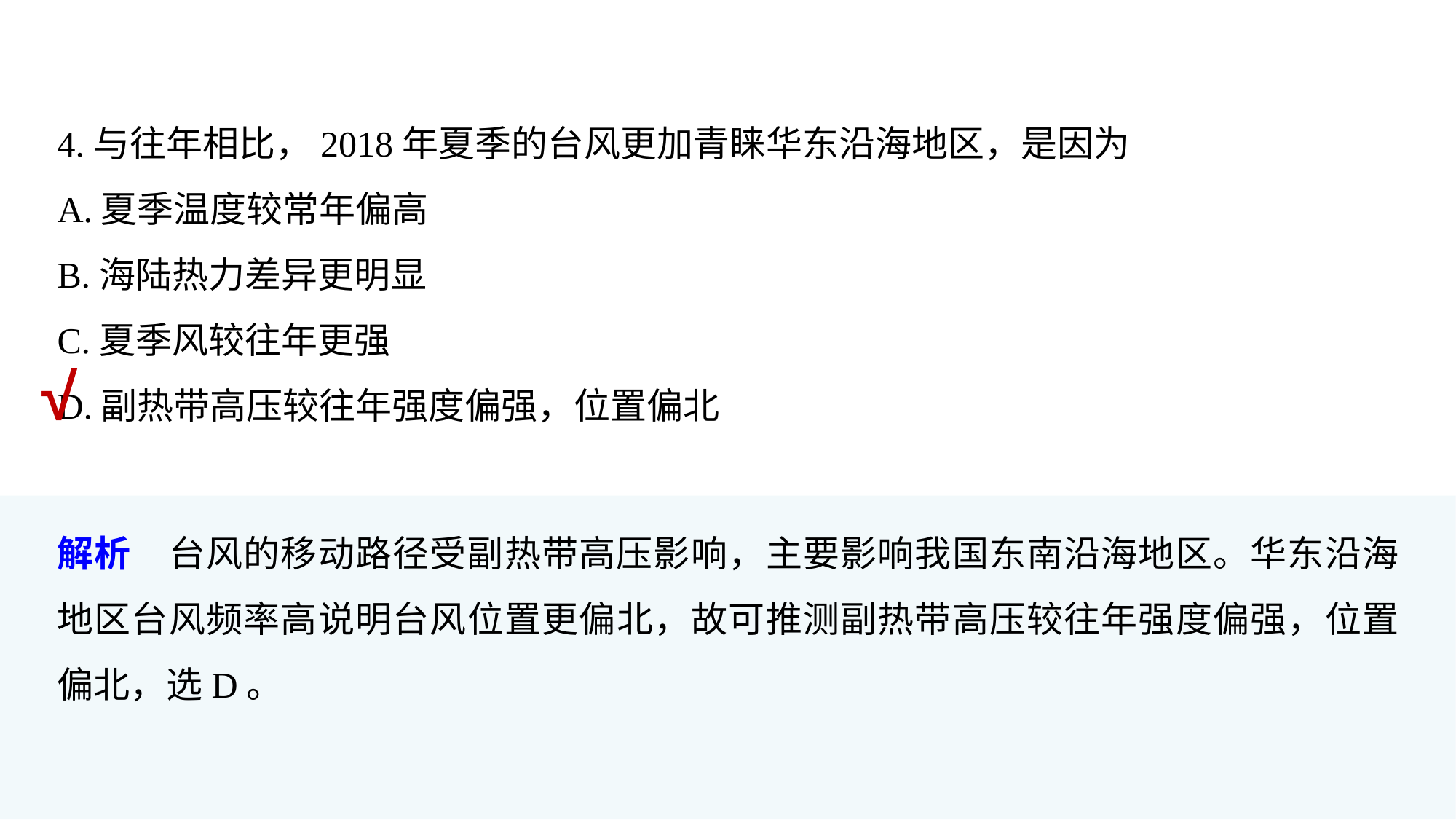

4.与往年相比，2018年夏季的台风更加青睐华东沿海地区，是因为
A.夏季温度较常年偏高
B.海陆热力差异更明显
C.夏季风较往年更强
D.副热带高压较往年强度偏强，位置偏北
√
解析　台风的移动路径受副热带高压影响，主要影响我国东南沿海地区。华东沿海地区台风频率高说明台风位置更偏北，故可推测副热带高压较往年强度偏强，位置偏北，选D。